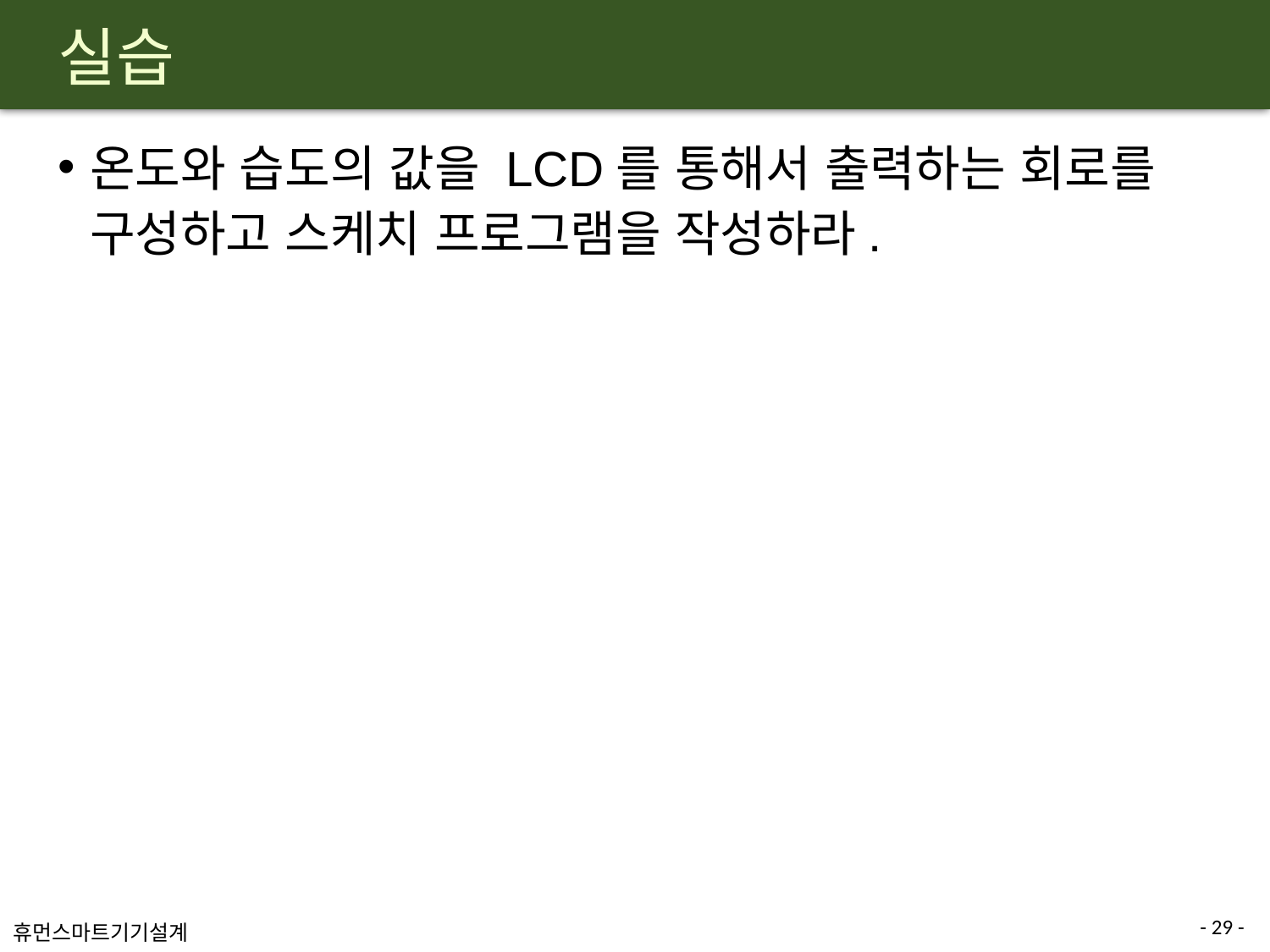

# 실습
온도와 습도의 값을 LCD를 통해서 출력하는 회로를 구성하고 스케치 프로그램을 작성하라.
29